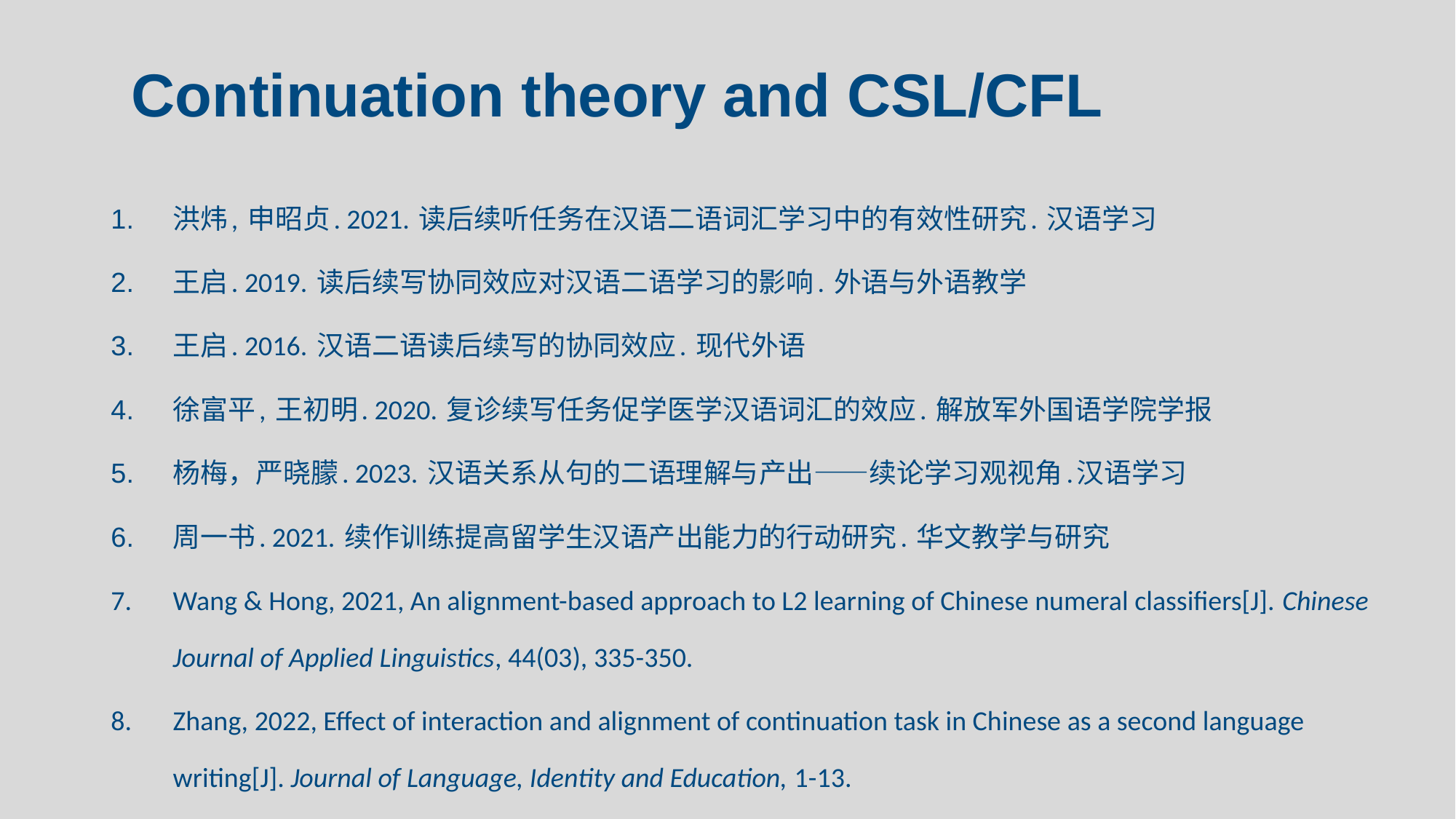

Continuation theory and CSL/CFL
洪炜, 申昭贞. 2021. 读后续听任务在汉语二语词汇学习中的有效性研究. 汉语学习
王启. 2019. 读后续写协同效应对汉语二语学习的影响. 外语与外语教学
王启. 2016. 汉语二语读后续写的协同效应. 现代外语
徐富平, 王初明. 2020. 复诊续写任务促学医学汉语词汇的效应. 解放军外国语学院学报
杨梅，严晓朦. 2023. 汉语关系从句的二语理解与产出——续论学习观视角.汉语学习
周一书. 2021. 续作训练提高留学生汉语产出能力的行动研究. 华文教学与研究
Wang & Hong, 2021, An alignment-based approach to L2 learning of Chinese numeral classifiers[J]. Chinese Journal of Applied Linguistics, 44(03), 335-350.
Zhang, 2022, Effect of interaction and alignment of continuation task in Chinese as a second language writing[J]. Journal of Language, Identity and Education, 1-13.